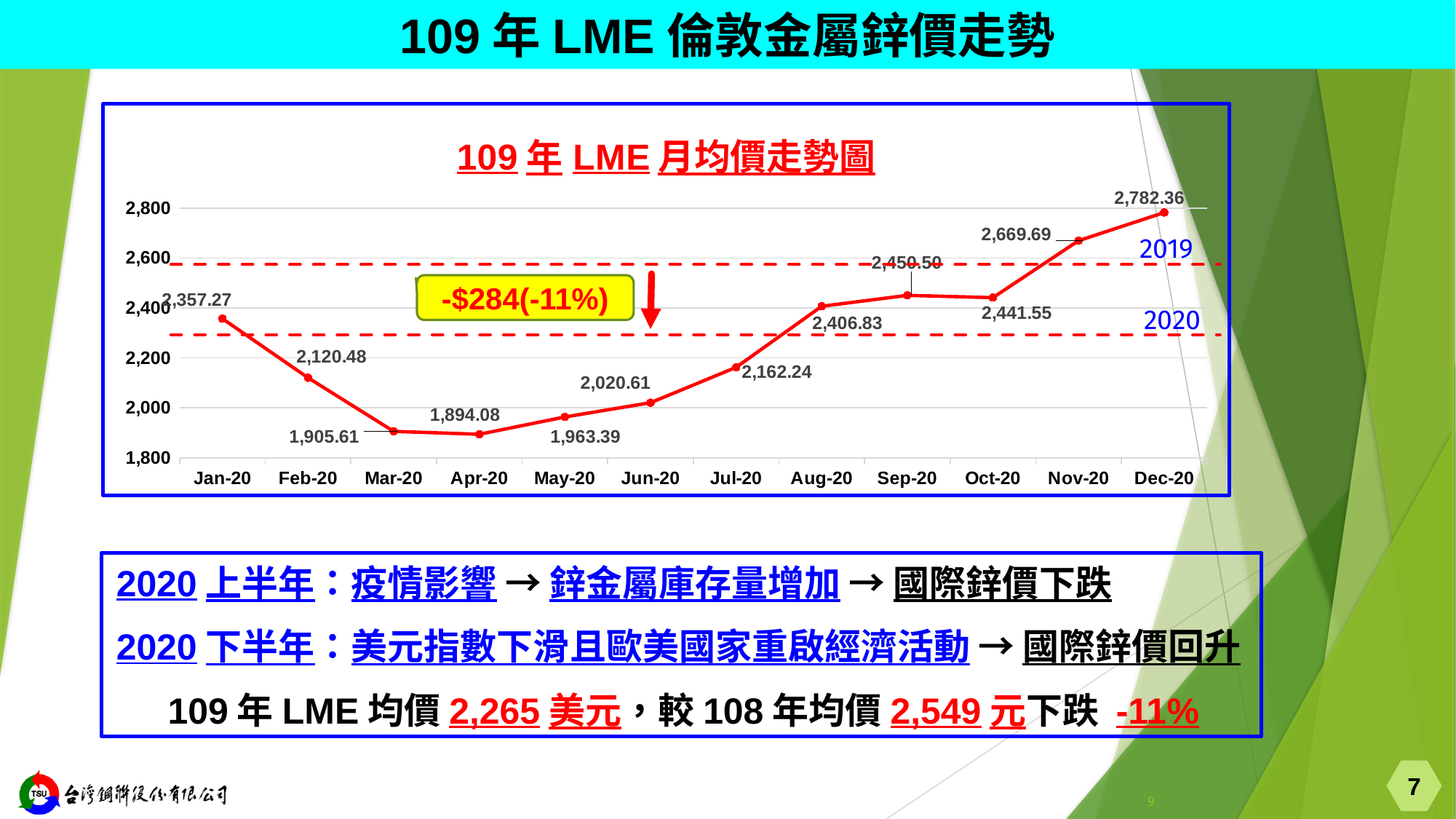

109年LME倫敦金屬鋅價走勢

### Chart: 109年LME月均價走勢圖

| Category |  |
|---|---|
| 43832 | 2357.27 |
| 43862 | 2120.48 |
| 43891 | 1905.61 |
| 43924 | 1894.08 |
| 43952 | 1963.39 |
| 43983 | 2020.61 |
| 44013 | 2162.24 |
| 44044 | 2406.83 |
| 44075 | 2450.5 |
| 44105 | 2441.55 |
| 44136 | 2669.69 |
| 44166 | 2782.36 |
2019
-$284(-11%)
2020
2020上半年：疫情影響 → 鋅金屬庫存量增加 → 國際鋅價下跌
2020下半年：美元指數下滑且歐美國家重啟經濟活動 → 國際鋅價回升
109年LME均價2,265美元，較108年均價2,549元下跌 -11%

7
9